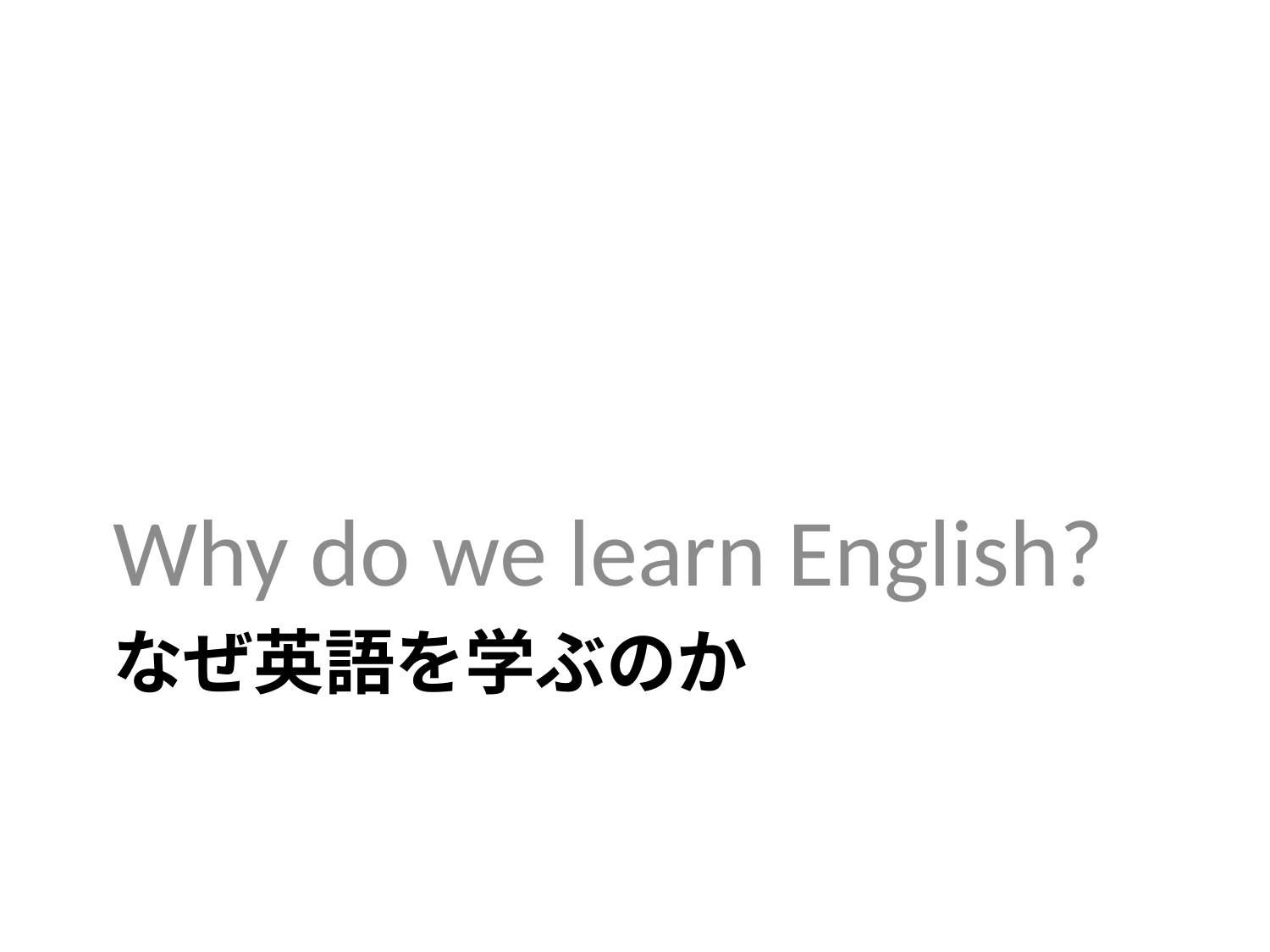

Why do we learn English?
# なぜ英語を学ぶのか